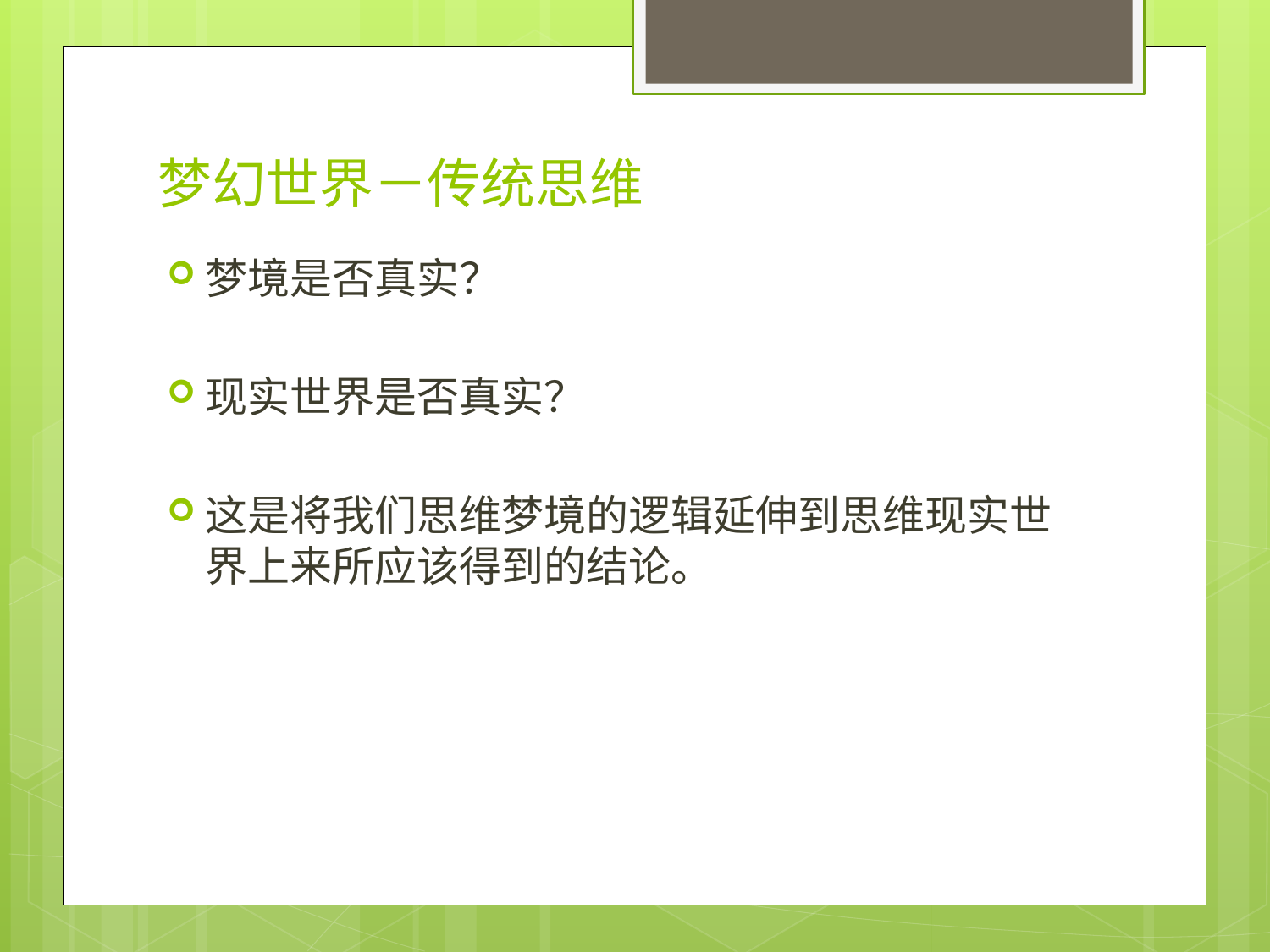

# 梦幻世界－传统思维
梦境是否真实？

现实世界是否真实？

这是将我们思维梦境的逻辑延伸到思维现实世界上来所应该得到的结论。